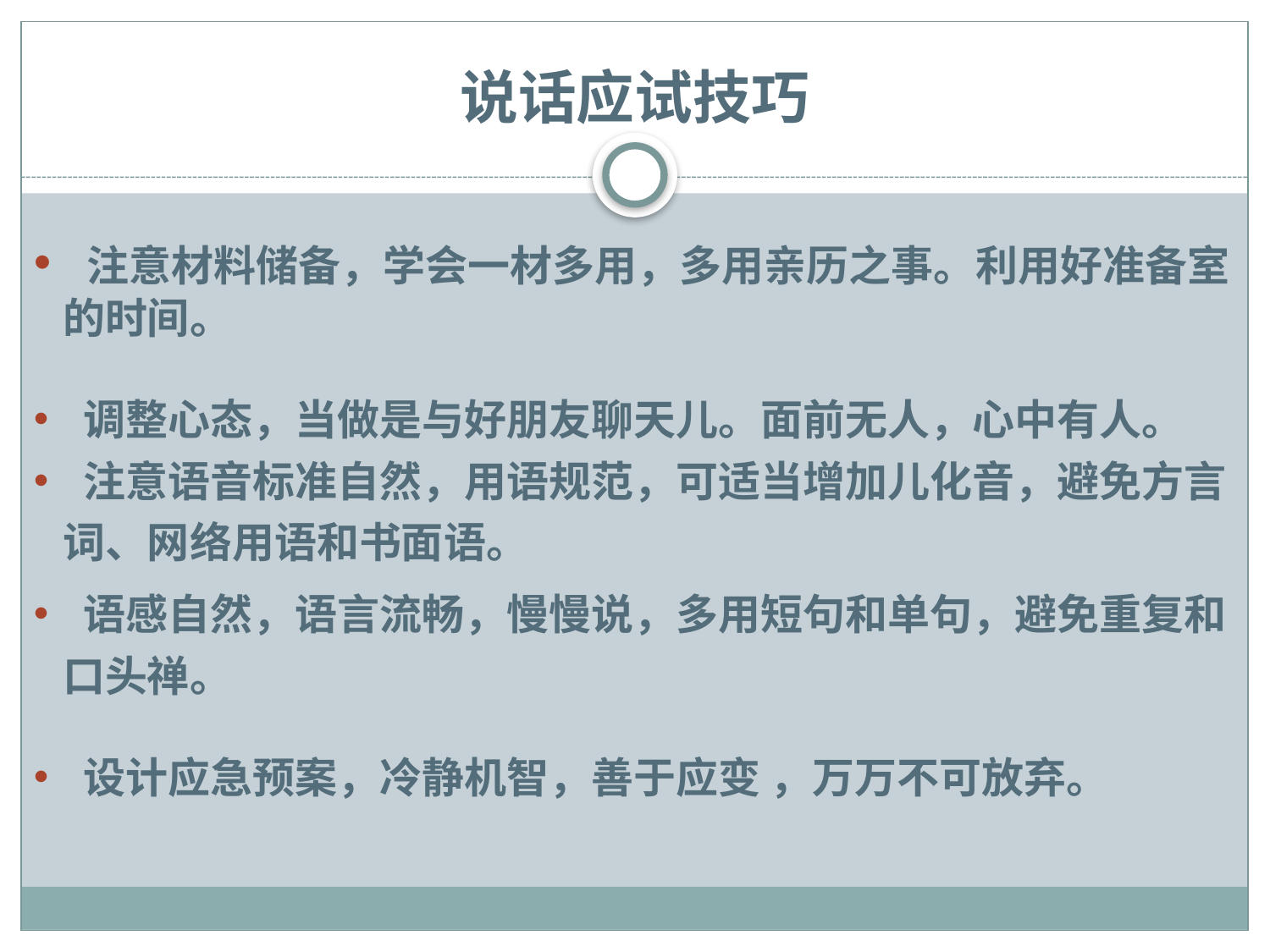

# 说话应试技巧
 注意材料储备，学会一材多用，多用亲历之事。利用好准备室
  的时间。
 调整心态，当做是与好朋友聊天儿。面前无人，心中有人。
 注意语音标准自然，用语规范，可适当增加儿化音，避免方言
  词、网络用语和书面语。
 语感自然，语言流畅，慢慢说，多用短句和单句，避免重复和
  口头禅。
 设计应急预案，冷静机智，善于应变 ，万万不可放弃。